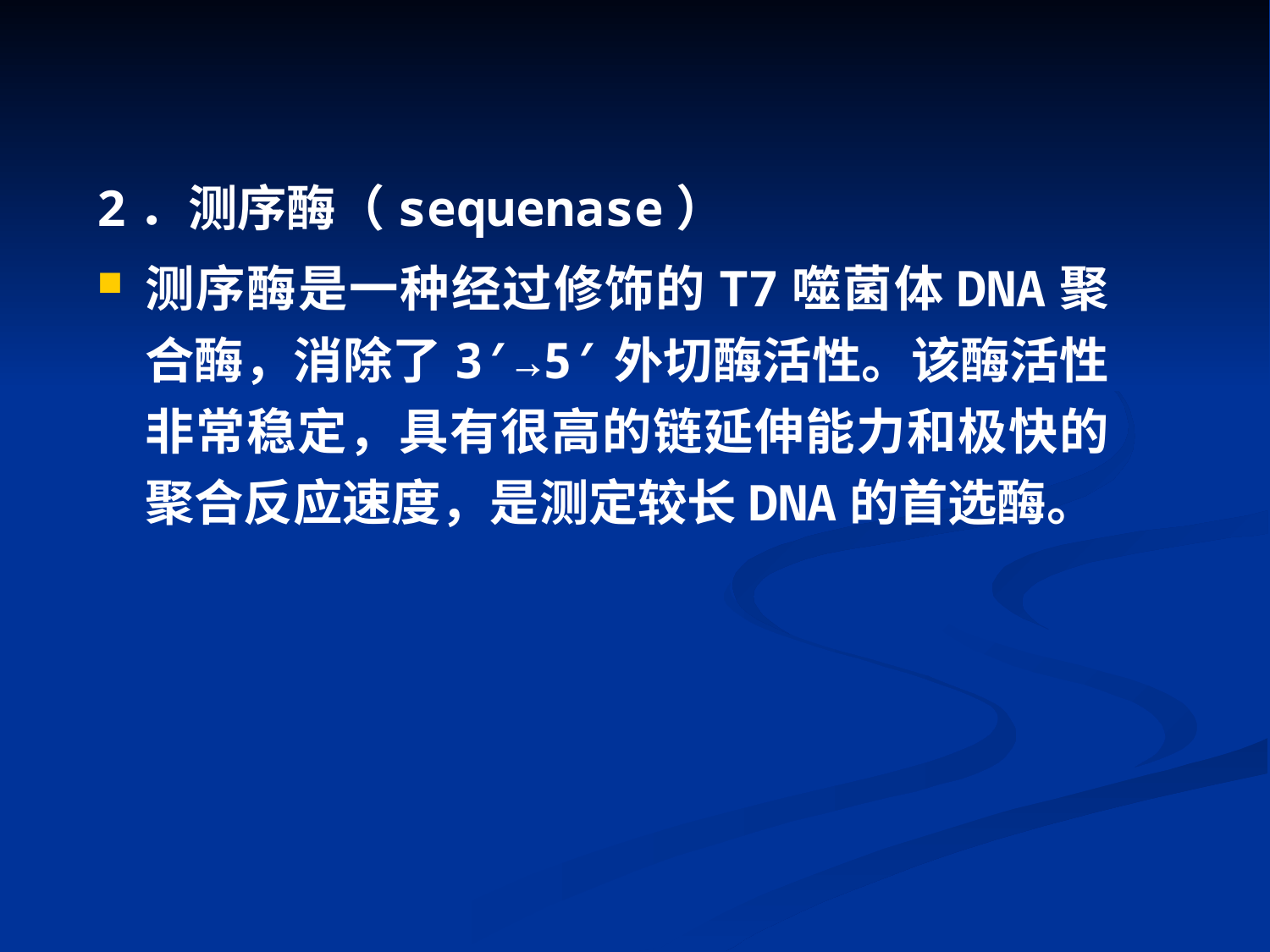

2．测序酶（sequenase）
测序酶是一种经过修饰的T7噬菌体DNA聚合酶，消除了3′→5′外切酶活性。该酶活性非常稳定，具有很高的链延伸能力和极快的聚合反应速度，是测定较长DNA的首选酶。